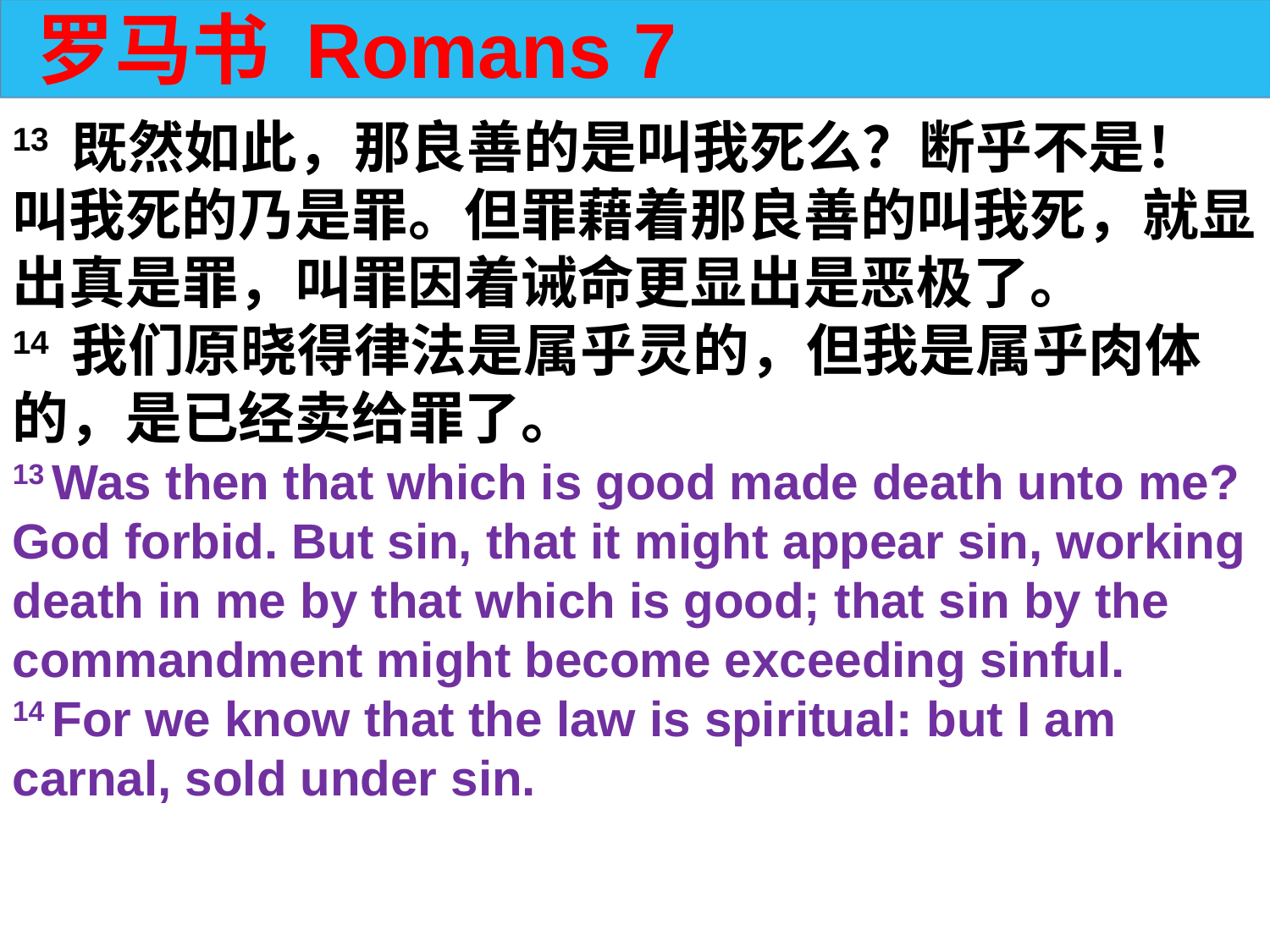

罗马书 Romans 7
13 既然如此，那良善的是叫我死么？断乎不是！叫我死的乃是罪。但罪藉着那良善的叫我死，就显出真是罪，叫罪因着诫命更显出是恶极了。
14 我们原晓得律法是属乎灵的，但我是属乎肉体的，是已经卖给罪了。
13 Was then that which is good made death unto me? God forbid. But sin, that it might appear sin, working death in me by that which is good; that sin by the commandment might become exceeding sinful.
14 For we know that the law is spiritual: but I am carnal, sold under sin.